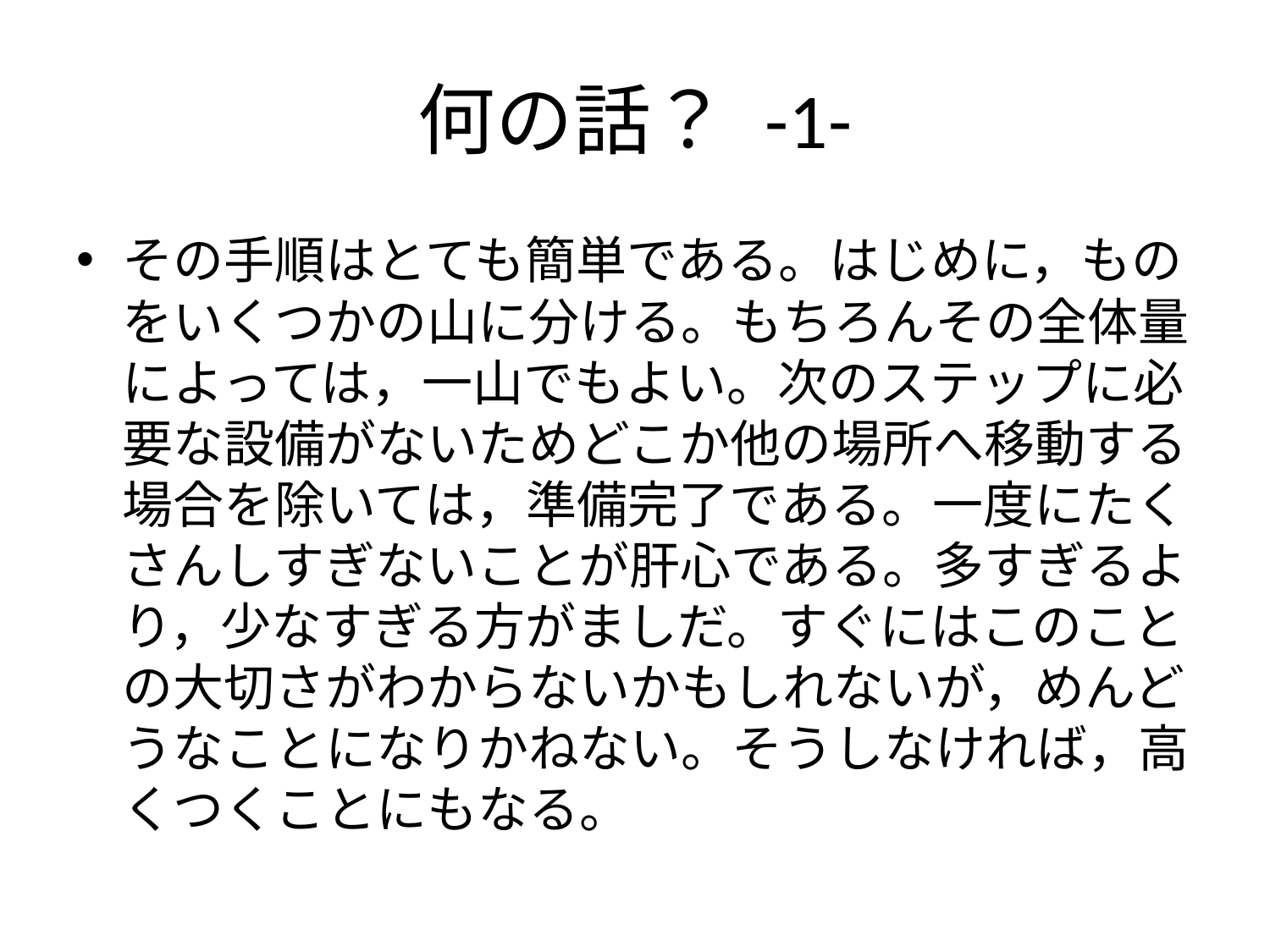

# 何の話？ -1-
その手順はとても簡単である。はじめに，ものをいくつかの山に分ける。もちろんその全体量によっては，一山でもよい。次のステップに必要な設備がないためどこか他の場所へ移動する場合を除いては，準備完了である。一度にたくさんしすぎないことが肝心である。多すぎるより，少なすぎる方がましだ。すぐにはこのことの大切さがわからないかもしれないが，めんどうなことになりかねない。そうしなければ，高くつくことにもなる。